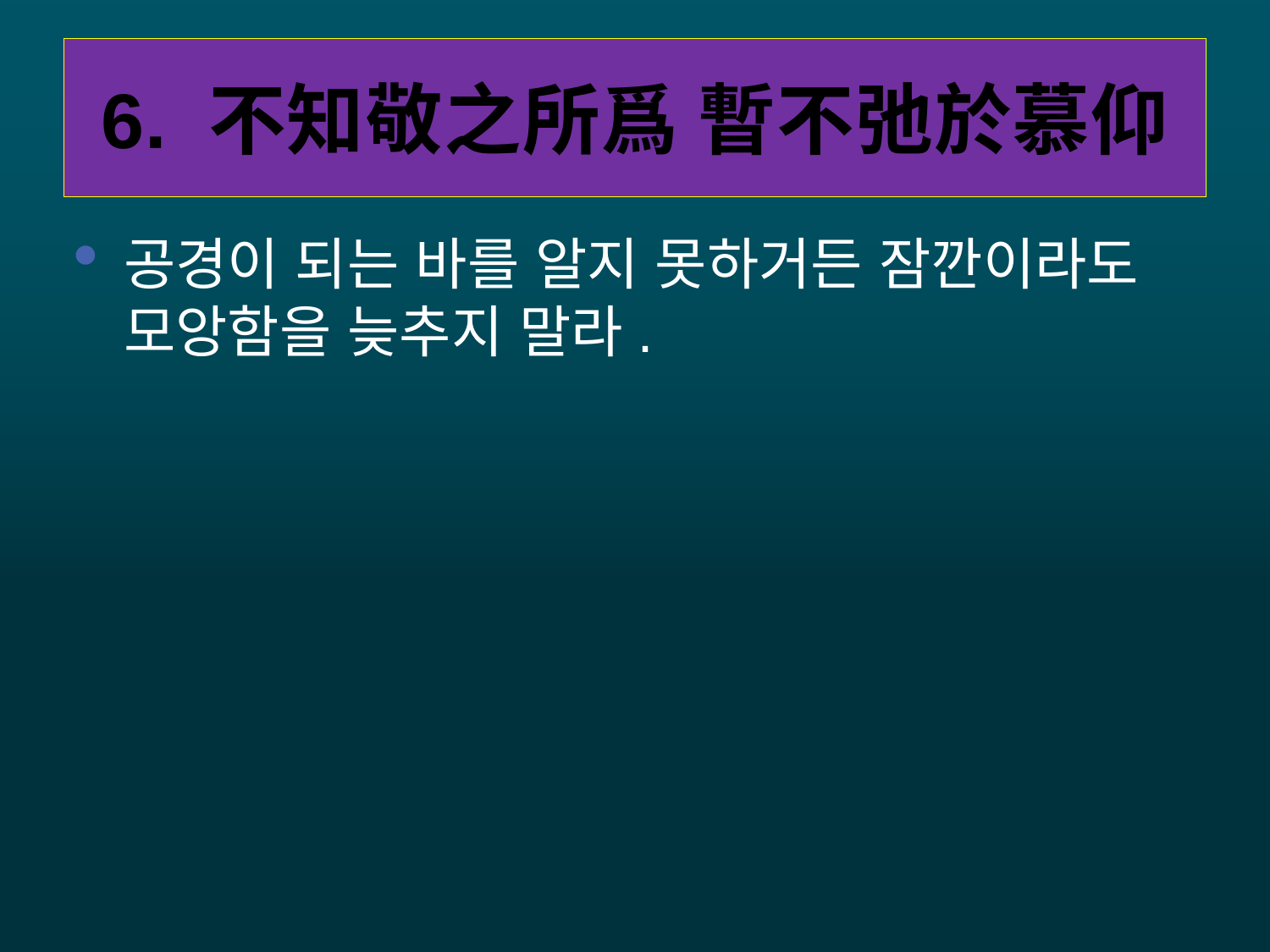

# 6. 不知敬之所爲 暫不弛於慕仰
공경이 되는 바를 알지 못하거든 잠깐이라도 모앙함을 늦추지 말라.